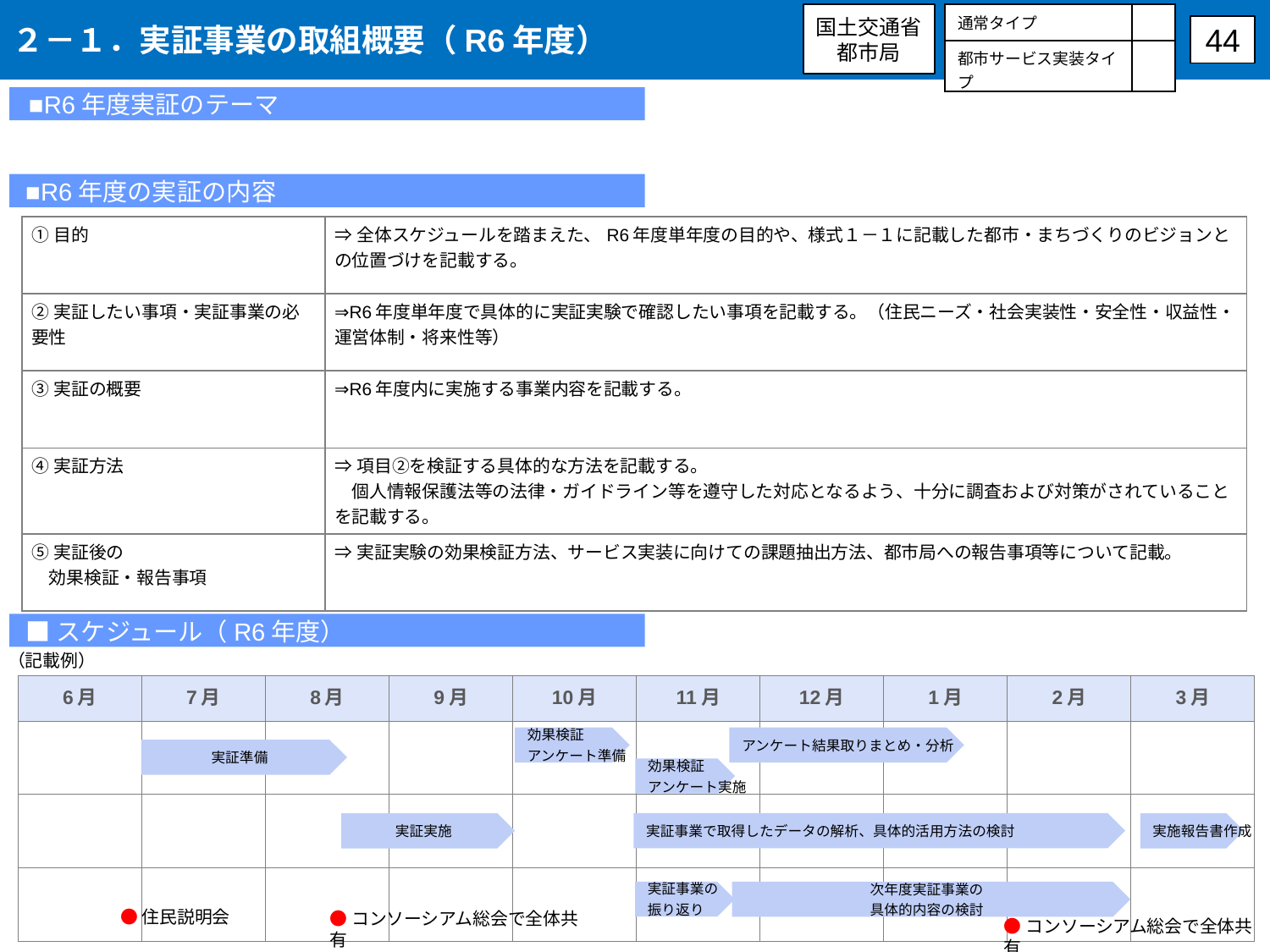

２－１．実証事業の取組概要（R6年度）
国土交通省
都市局
| 通常タイプ |  |
| --- | --- |
| 都市サービス実装タイプ |  |
44
 ■R6年度実証のテーマ

■R6年度の実証の内容
| ①目的 | ⇒全体スケジュールを踏まえた、R6年度単年度の目的や、様式１－１に記載した都市・まちづくりのビジョンとの位置づけを記載する。 |
| --- | --- |
| ②実証したい事項・実証事業の必要性 | ⇒R6年度単年度で具体的に実証実験で確認したい事項を記載する。（住民ニーズ・社会実装性・安全性・収益性・運営体制・将来性等） |
| ③実証の概要 | ⇒R6年度内に実施する事業内容を記載する。 |
| ④実証方法 | ⇒項目②を検証する具体的な方法を記載する。 　個人情報保護法等の法律・ガイドライン等を遵守した対応となるよう、十分に調査および対策がされていることを記載する。 |
| ⑤実証後の 　効果検証・報告事項 | ⇒実証実験の効果検証方法、サービス実装に向けての課題抽出方法、都市局への報告事項等について記載。 |

■スケジュール（R6年度）
（記載例）
| 6月 | 7月 | 8月 | 9月 | 10月 | 11月 | 12月 | 1月 | 2月 | 3月 |
| --- | --- | --- | --- | --- | --- | --- | --- | --- | --- |
|  |  |  |  |  |  |  |  |  |  |
|  |  |  |  |  |  |  |  |  |  |
|  |  |  |  |  |  |  |  |  |  |
効果検証
アンケート準備
アンケート結果取りまとめ・分析
実証準備
効果検証
アンケート実施
実証実施
実証事業で取得したデータの解析、具体的活用方法の検討
実施報告書作成
実証事業の
振り返り
次年度実証事業の
具体的内容の検討
●住民説明会
●コンソーシアム総会で全体共有
●コンソーシアム総会で全体共有